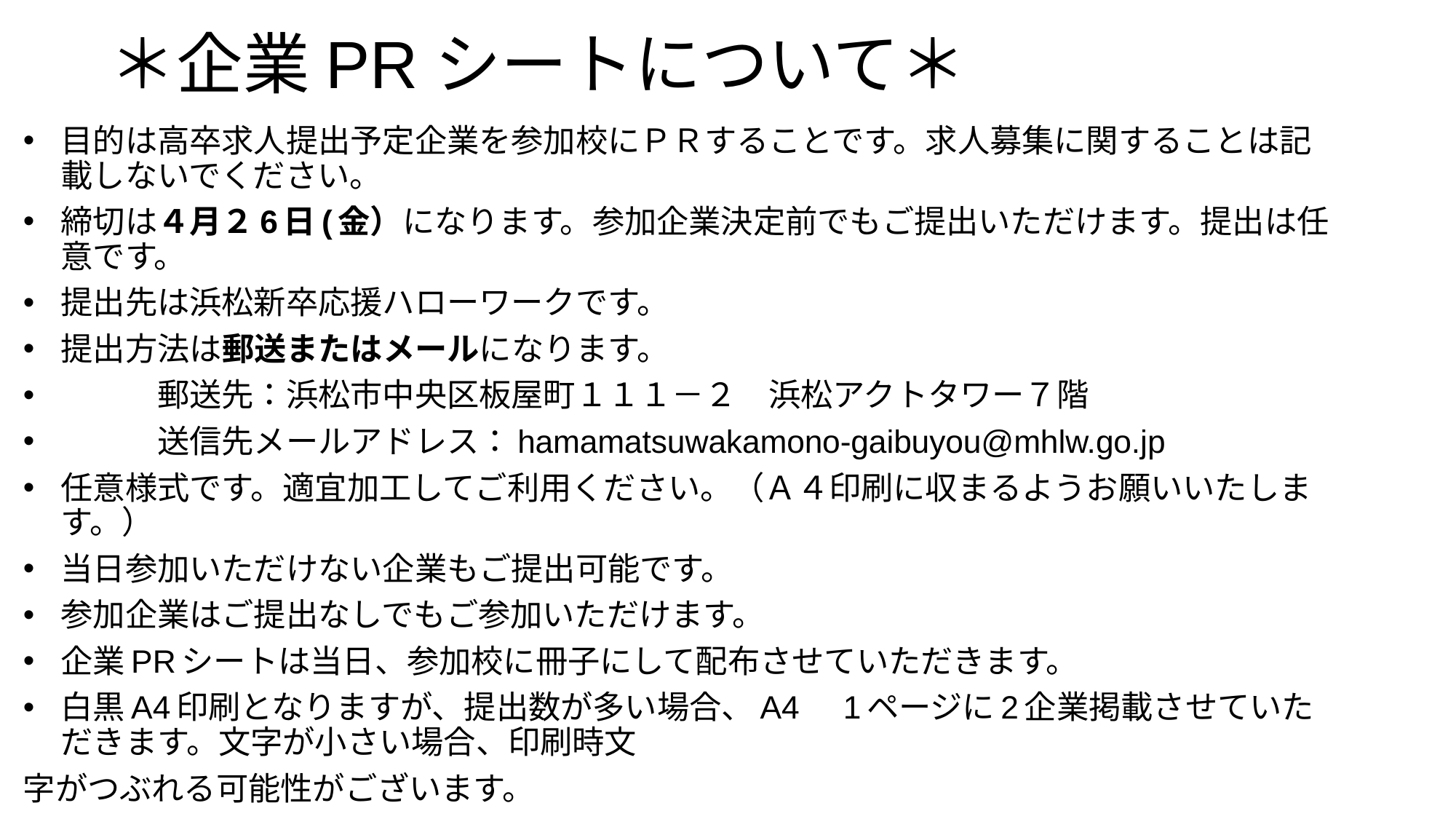

# ＊企業PRシートについて＊
目的は高卒求人提出予定企業を参加校にＰＲすることです。求人募集に関することは記載しないでください。
締切は４月２6日(金）になります。参加企業決定前でもご提出いただけます。提出は任意です。
提出先は浜松新卒応援ハローワークです。
提出方法は郵送またはメールになります。
　　　郵送先：浜松市中央区板屋町１１１－２　浜松アクトタワー７階
　　　送信先メールアドレス：hamamatsuwakamono-gaibuyou@mhlw.go.jp
任意様式です。適宜加工してご利用ください。（Ａ４印刷に収まるようお願いいたします。）
当日参加いただけない企業もご提出可能です。
参加企業はご提出なしでもご参加いただけます。
企業PRシートは当日、参加校に冊子にして配布させていただきます。
白黒A4印刷となりますが、提出数が多い場合、A4　1ページに2企業掲載させていただきます。文字が小さい場合、印刷時文
字がつぶれる可能性がございます。